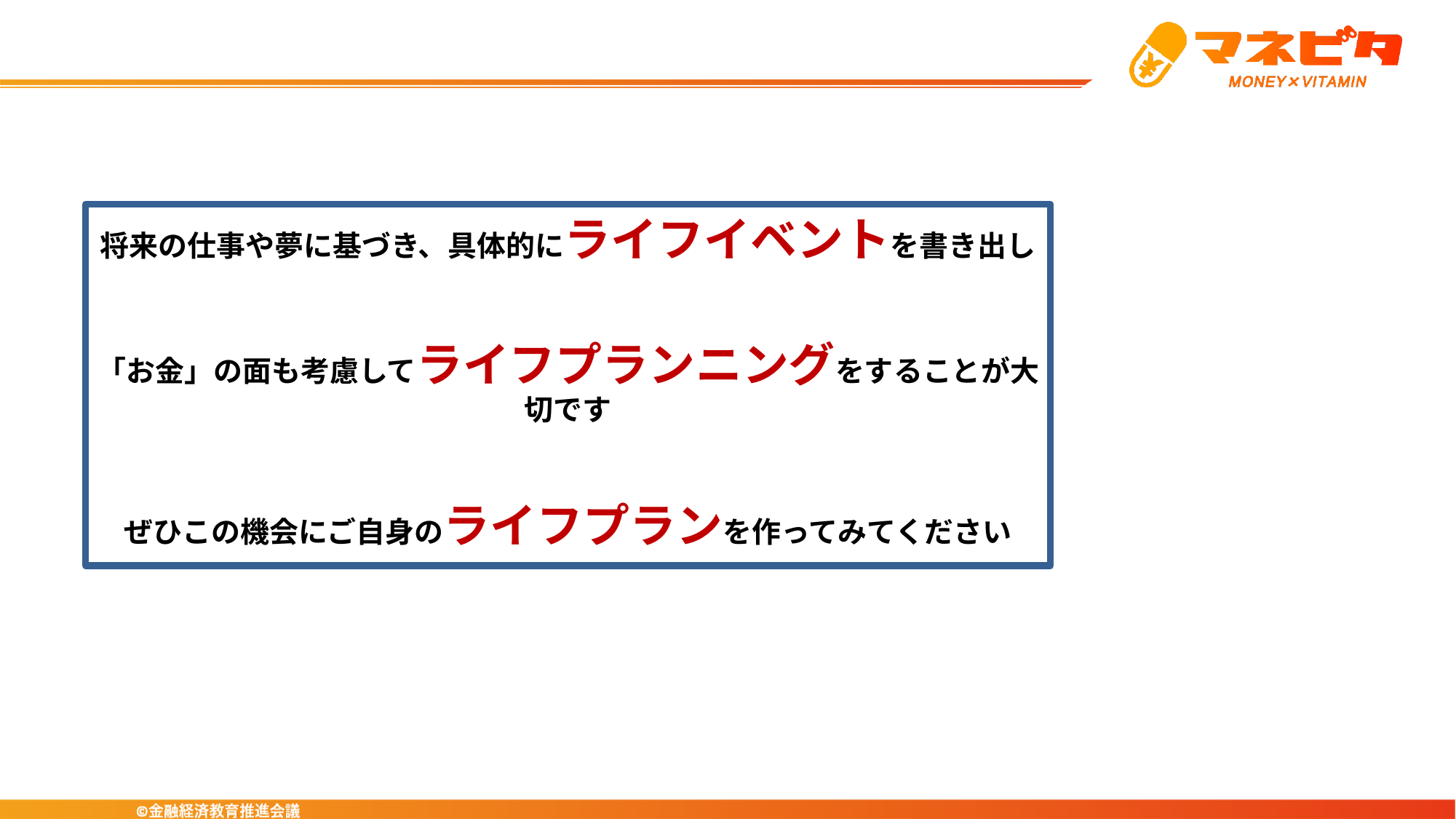

将来の仕事や夢に基づき、具体的にライフイベントを書き出し
「お金」の面も考慮してライフプランニングをすることが大切です
ぜひこの機会にご自身のライフプランを作ってみてください